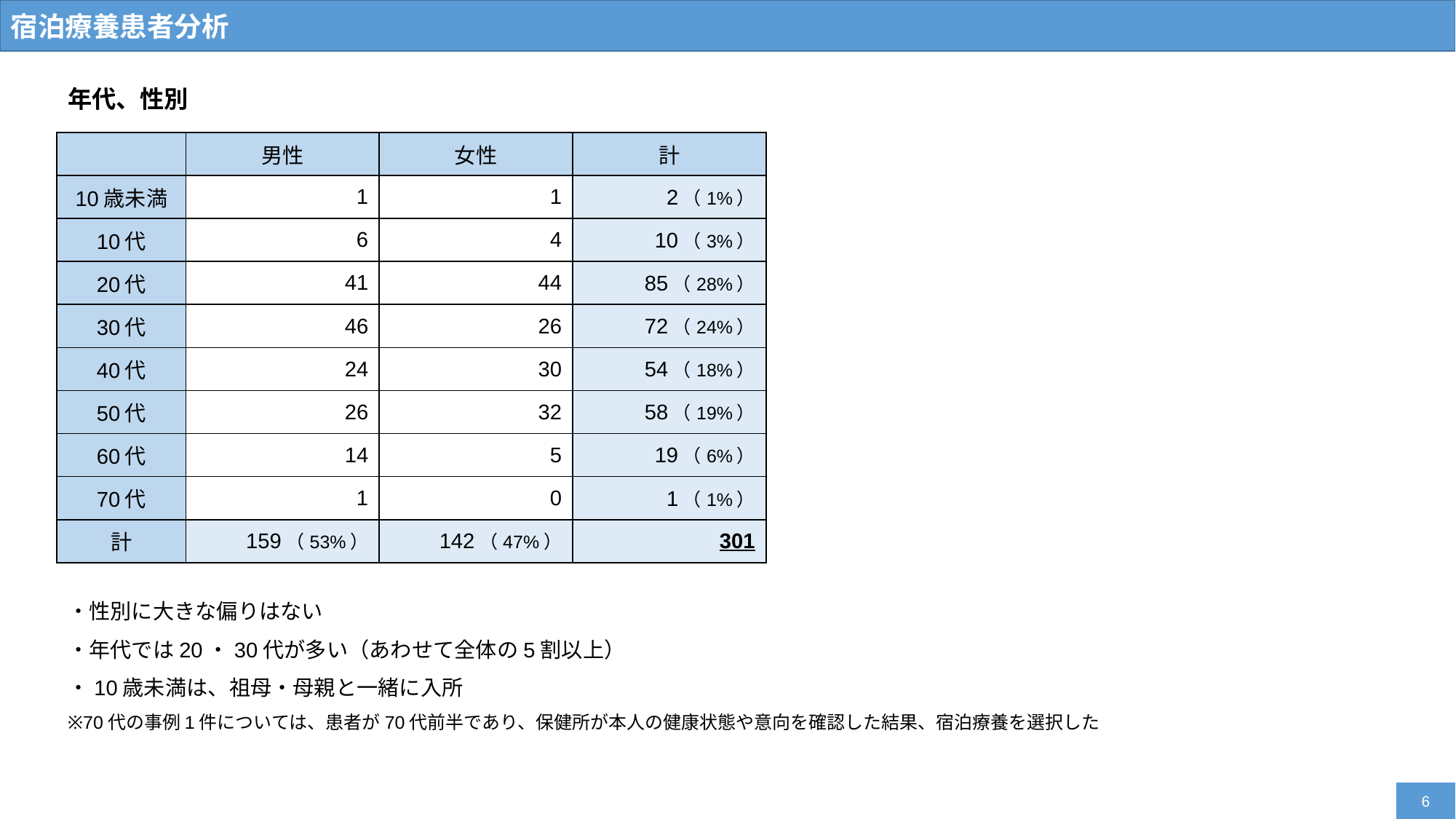

宿泊療養患者分析
年代、性別
|  | 男性 | 女性 | 計 |
| --- | --- | --- | --- |
| 10歳未満 | 1 | 1 | 2（1%） |
| 10代 | 6 | 4 | 10（3%） |
| 20代 | 41 | 44 | 85（28%） |
| 30代 | 46 | 26 | 72（24%） |
| 40代 | 24 | 30 | 54（18%） |
| 50代 | 26 | 32 | 58（19%） |
| 60代 | 14 | 5 | 19（6%） |
| 70代 | 1 | 0 | 1（1%） |
| 計 | 159（53%） | 142（47%） | 301 |
・性別に大きな偏りはない
・年代では20・30代が多い（あわせて全体の5割以上）
・10歳未満は、祖母・母親と一緒に入所
※70代の事例1件については、患者が70代前半であり、保健所が本人の健康状態や意向を確認した結果、宿泊療養を選択した
6